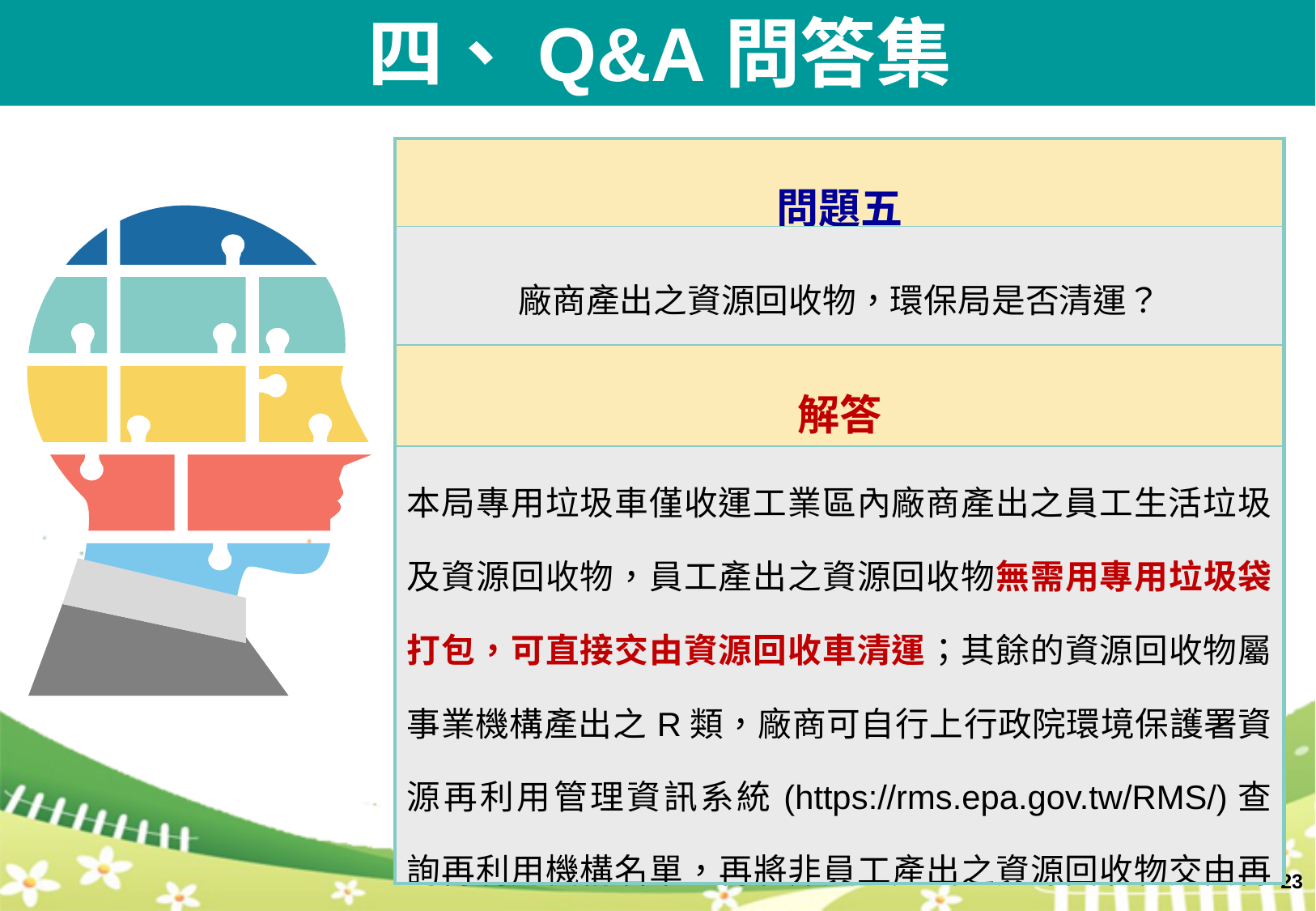

四、Q&A問答集
| 問題五 |
| --- |
| 廠商產出之資源回收物，環保局是否清運？ |
| 解答 |
| 本局專用垃圾車僅收運工業區內廠商產出之員工生活垃圾及資源回收物，員工產出之資源回收物無需用專用垃圾袋打包，可直接交由資源回收車清運；其餘的資源回收物屬事業機構產出之R類，廠商可自行上行政院環境保護署資源再利用管理資訊系統(https://rms.epa.gov.tw/RMS/)查詢再利用機構名單，再將非員工產出之資源回收物交由再利用機構處理。 |